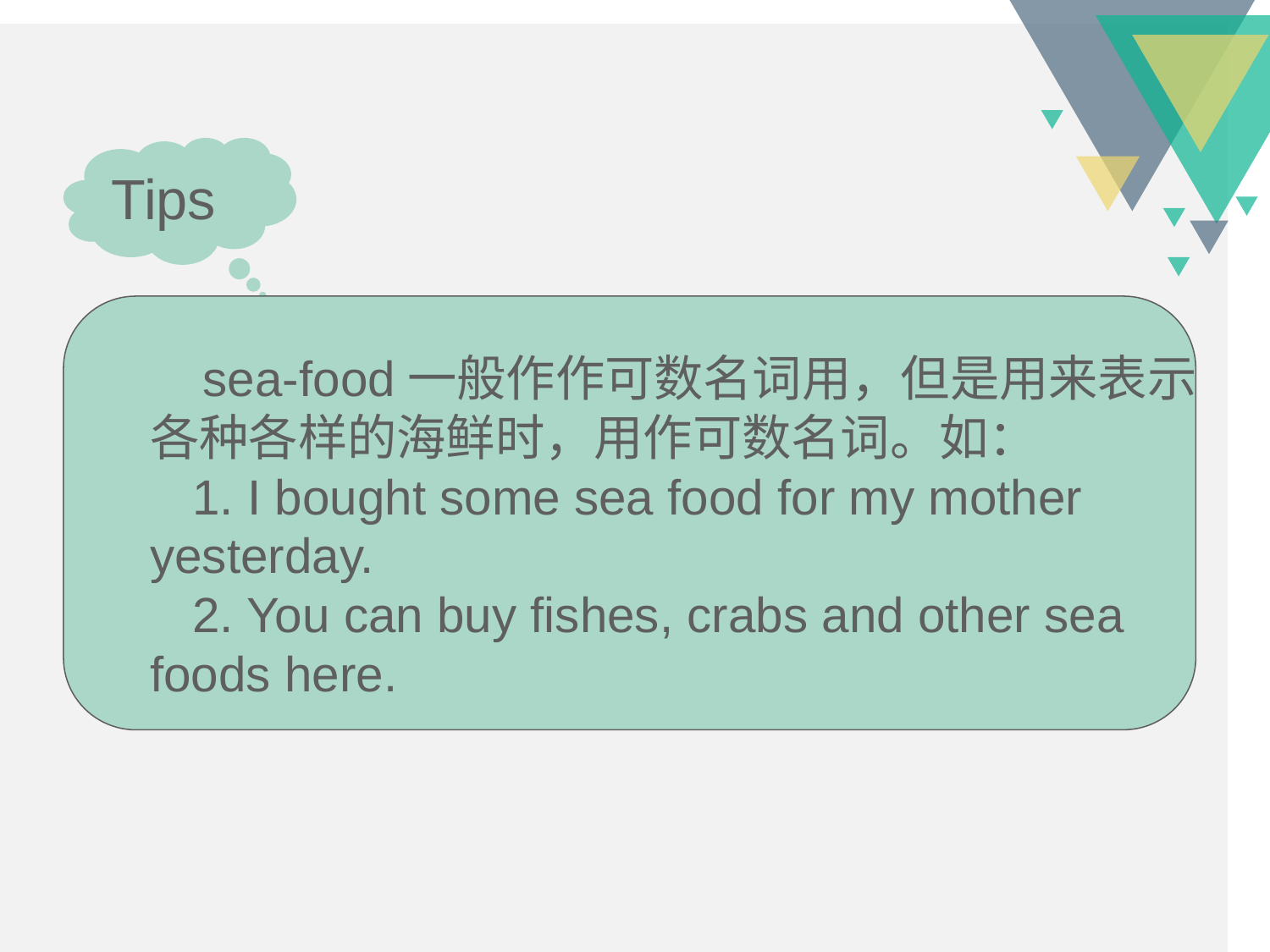

Tips

sea-food一般作作可数名词用，但是用来表示各种各样的海鲜时，用作可数名词。如：
1. I bought some sea food for my mother yesterday.
2. You can buy fishes, crabs and other sea foods here.